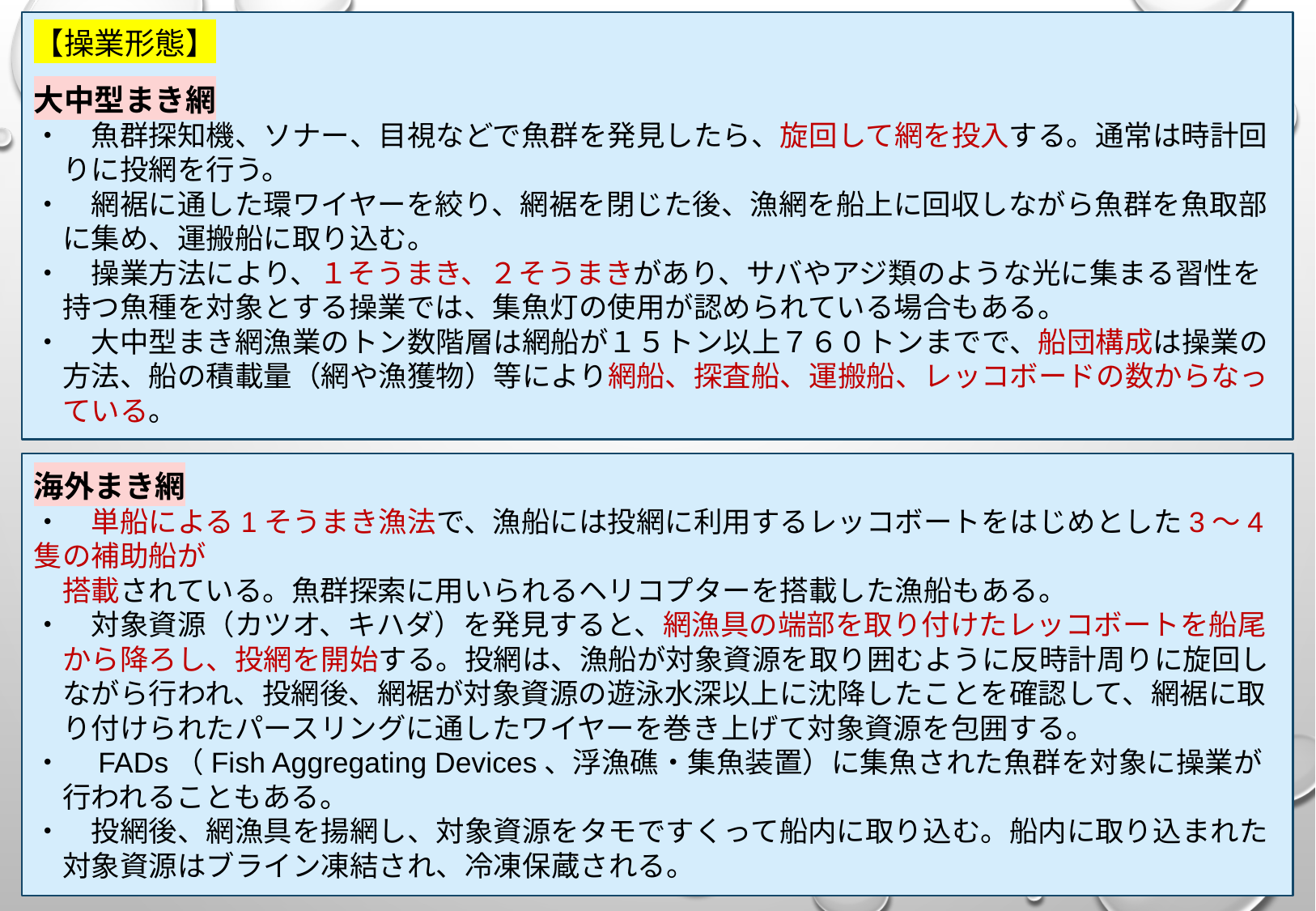

【操業形態】

大中型まき網
・　魚群探知機、ソナー、目視などで魚群を発見したら、旋回して網を投入する。通常は時計回
　りに投網を行う。
・　網裾に通した環ワイヤーを絞り、網裾を閉じた後、漁網を船上に回収しながら魚群を魚取部
　に集め、運搬船に取り込む。
・　操業方法により、１そうまき、２そうまきがあり、サバやアジ類のような光に集まる習性を
　持つ魚種を対象とする操業では、集魚灯の使用が認められている場合もある。
・　大中型まき網漁業のトン数階層は網船が１５トン以上７６０トンまでで、船団構成は操業の
　方法、船の積載量（網や漁獲物）等により網船、探査船、運搬船、レッコボードの数からなっ
　ている。
海外まき網
・　単船による1そうまき漁法で、漁船には投網に利用するレッコボートをはじめとした3～4隻の補助船が
　搭載されている。魚群探索に用いられるヘリコプターを搭載した漁船もある。
・　対象資源（カツオ、キハダ）を発見すると、網漁具の端部を取り付けたレッコボートを船尾
　から降ろし、投網を開始する。投網は、漁船が対象資源を取り囲むように反時計周りに旋回し
　ながら行われ、投網後、網裾が対象資源の遊泳水深以上に沈降したことを確認して、網裾に取
　り付けられたパースリングに通したワイヤーを巻き上げて対象資源を包囲する。
・　FADs（Fish Aggregating Devices、浮漁礁・集魚装置）に集魚された魚群を対象に操業が
　行われることもある。
・　投網後、網漁具を揚網し、対象資源をタモですくって船内に取り込む。船内に取り込まれた
　対象資源はブライン凍結され、冷凍保蔵される。
16